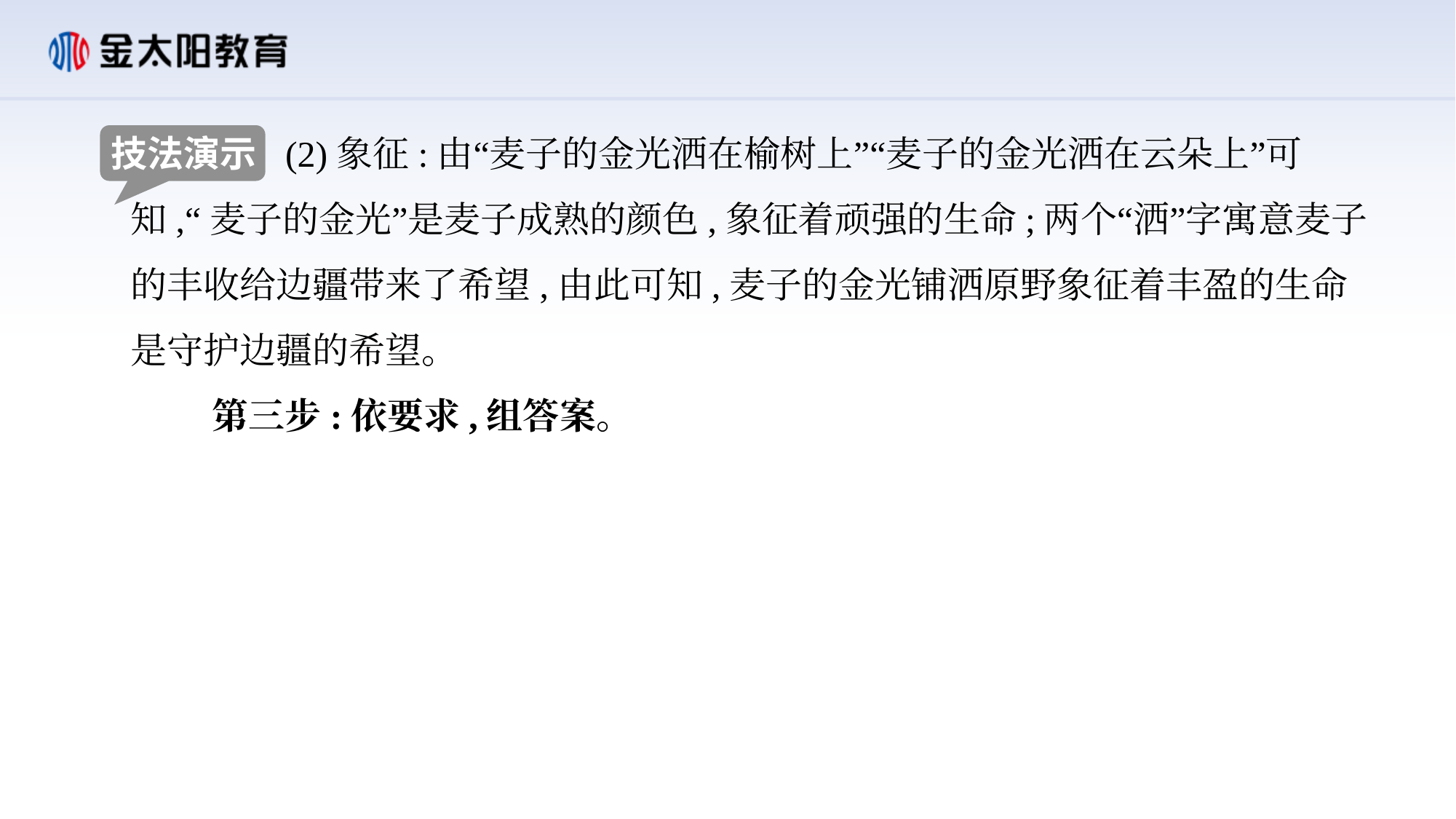

(2)象征:由“麦子的金光洒在榆树上”“麦子的金光洒在云朵上”可知,“麦子的金光”是麦子成熟的颜色,象征着顽强的生命;两个“洒”字寓意麦子的丰收给边疆带来了希望,由此可知,麦子的金光铺洒原野象征着丰盈的生命是守护边疆的希望。
        第三步:依要求,组答案。